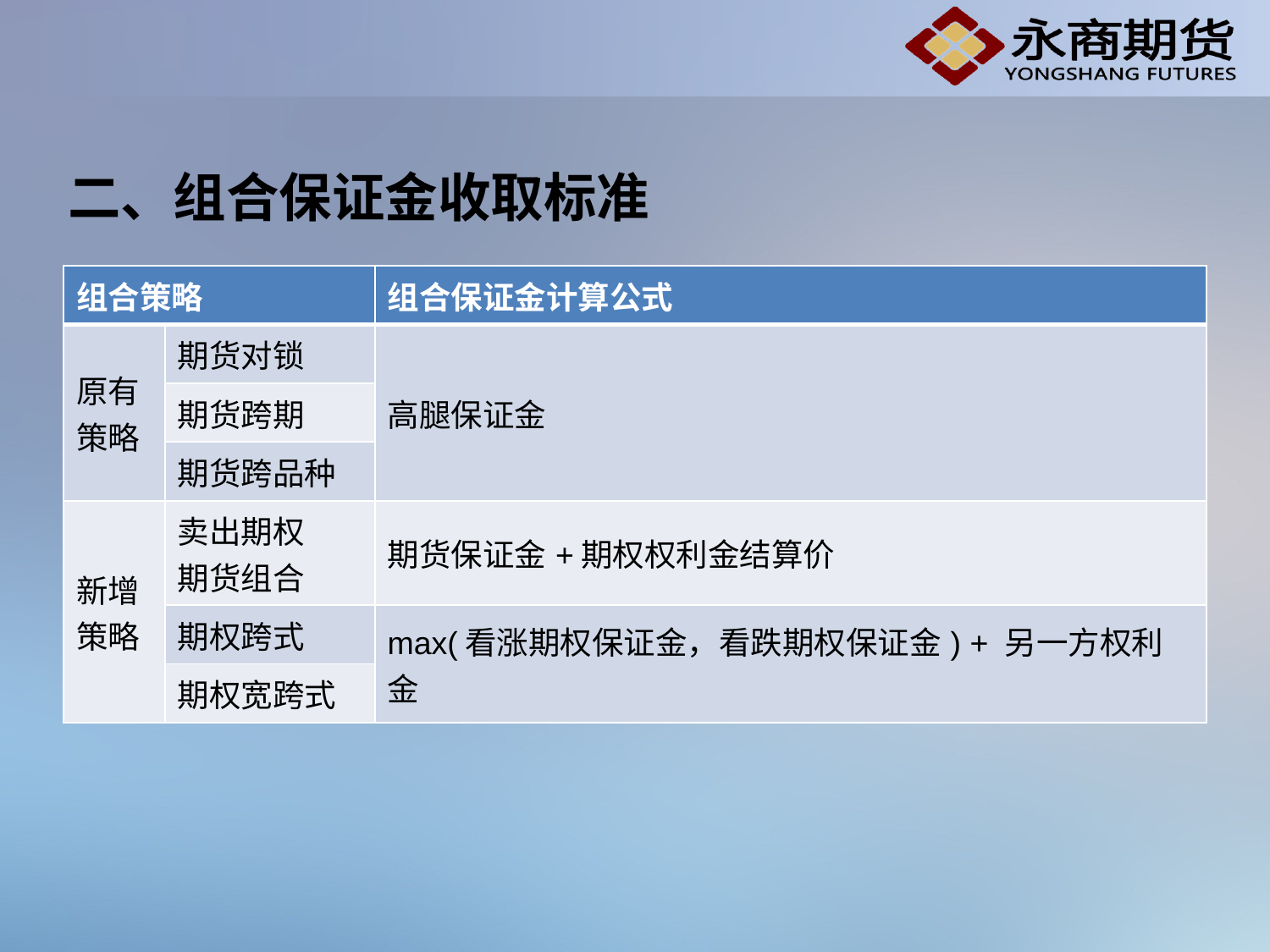

# 二、组合保证金收取标准
| 组合策略 |  | 组合保证金计算公式 |
| --- | --- | --- |
| 原有策略 | 期货对锁 | 高腿保证金 |
|  | 期货跨期 |  |
|  | 期货跨品种 |  |
| 新增策略 | 卖出期权 期货组合 | 期货保证金+期权权利金结算价 |
|  | 期权跨式 | max(看涨期权保证金，看跌期权保证金) + 另一方权利金 |
|  | 期权宽跨式 |  |